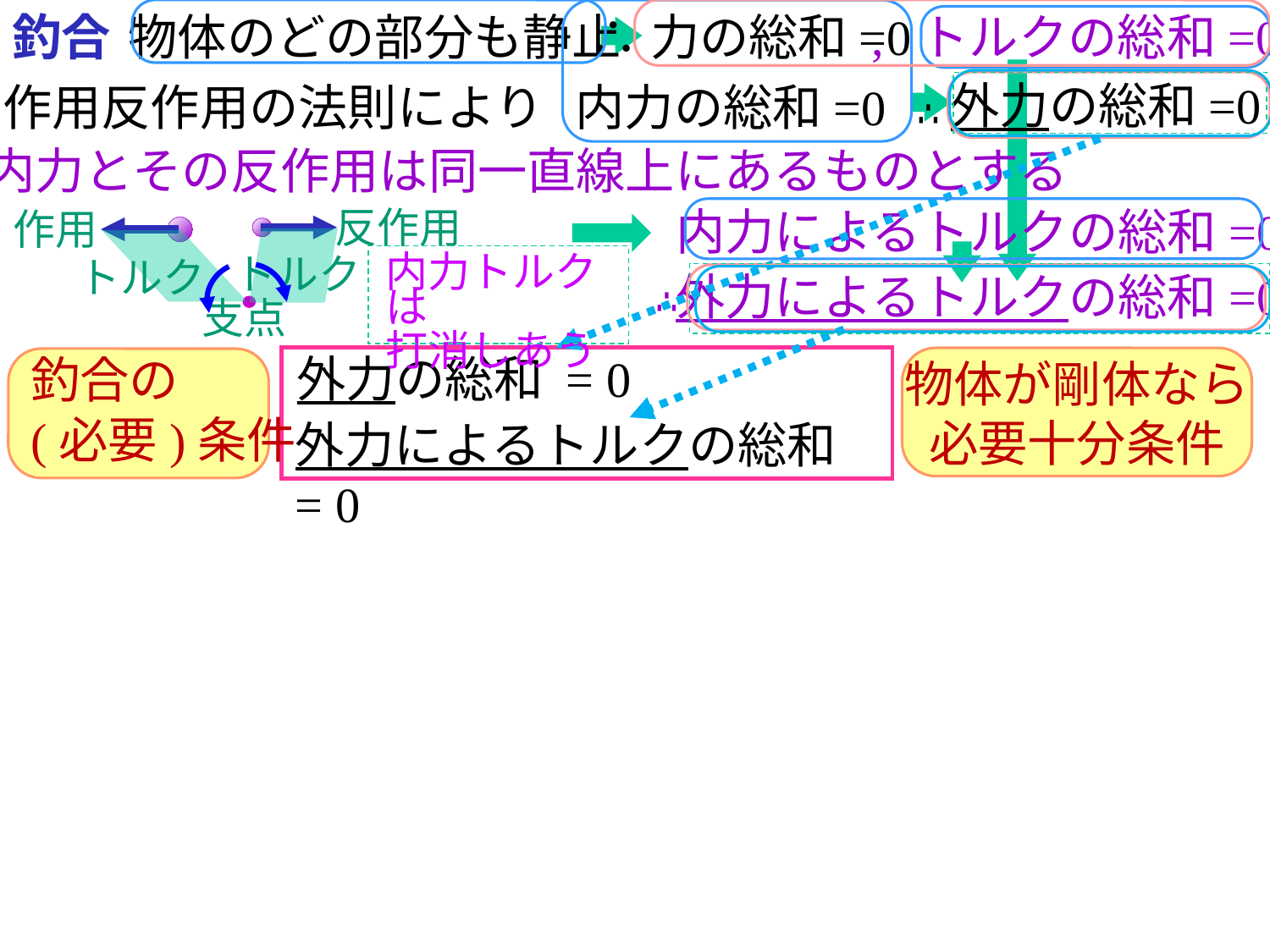

釣合
物体のどの部分も静止

∴力の総和=0

,  トルクの総和=0

外力の総和=0
作用反作用の法則により
内力の総和=0

∴

内力とその反作用は同一直線上にあるものとする

反作用
内力によるトルクの総和=0
作用

トルク

トルク

内力トルクは
打消しあう
∴
外力によるトルクの総和=0

支点

外力の総和 = 0

物体が剛体なら
必要十分条件
釣合の
(必要)条件
外力によるトルクの総和 = 0